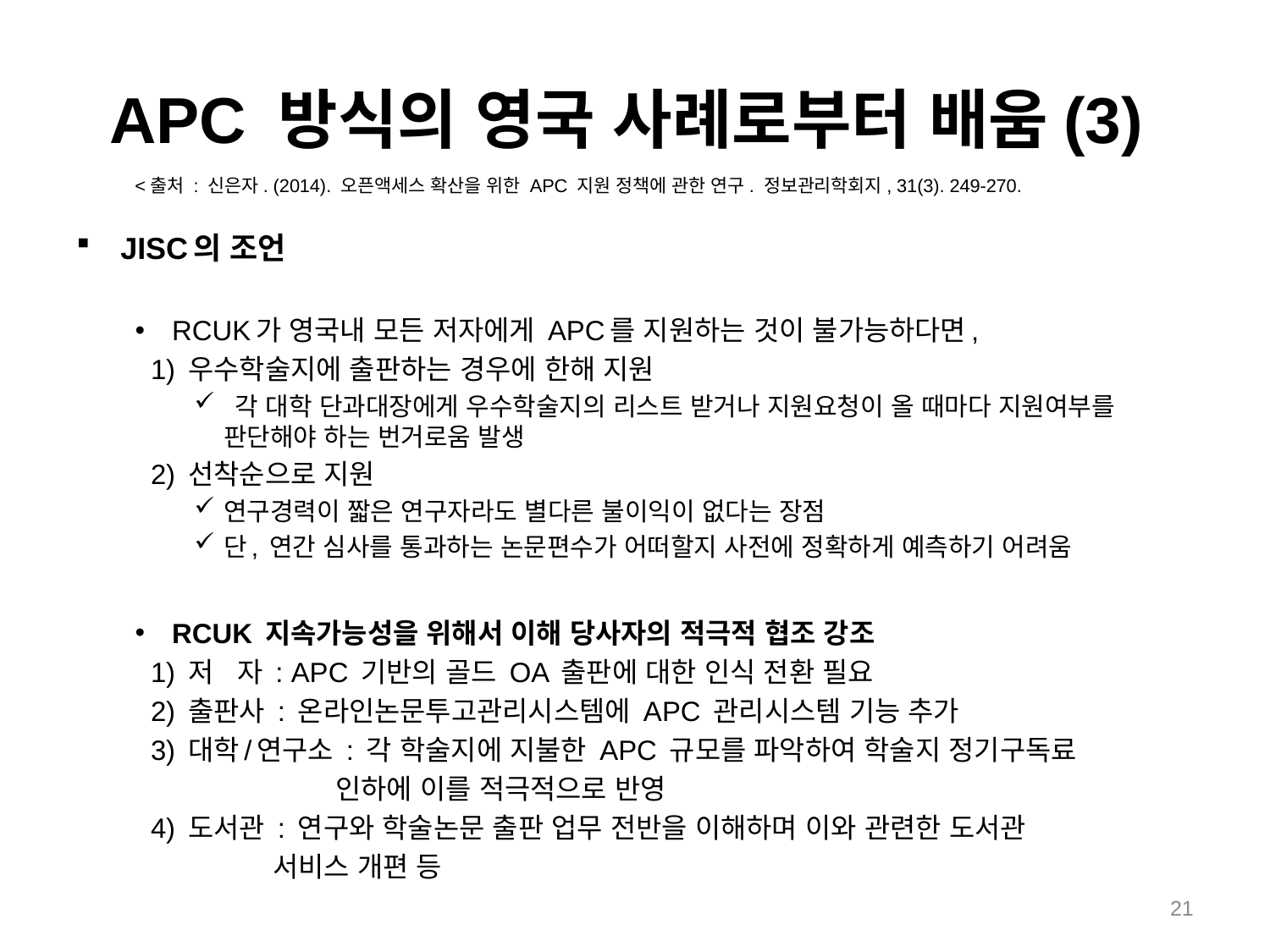

# APC 방식의 영국 사례로부터 배움(3)
<출처 : 신은자. (2014). 오픈액세스 확산을 위한 APC 지원 정책에 관한 연구. 정보관리학회지, 31(3). 249-270.
JISC의 조언

RCUK가 영국내 모든 저자에게 APC를 지원하는 것이 불가능하다면,
  1) 우수학술지에 출판하는 경우에 한해 지원
 각 대학 단과대장에게 우수학술지의 리스트 받거나 지원요청이 올 때마다 지원여부를 판단해야 하는 번거로움 발생
  2) 선착순으로 지원
연구경력이 짧은 연구자라도 별다른 불이익이 없다는 장점
단, 연간 심사를 통과하는 논문편수가 어떠할지 사전에 정확하게 예측하기 어려움

RCUK 지속가능성을 위해서 이해 당사자의 적극적 협조 강조
  1) 저   자 : APC 기반의 골드 OA 출판에 대한 인식 전환 필요
  2) 출판사 : 온라인논문투고관리시스템에 APC 관리시스템 기능 추가
  3) 대학/연구소 : 각 학술지에 지불한 APC 규모를 파악하여 학술지 정기구독료
                         인하에 이를 적극적으로 반영
  4) 도서관 : 연구와 학술논문 출판 업무 전반을 이해하며 이와 관련한 도서관
                 서비스 개편 등
21